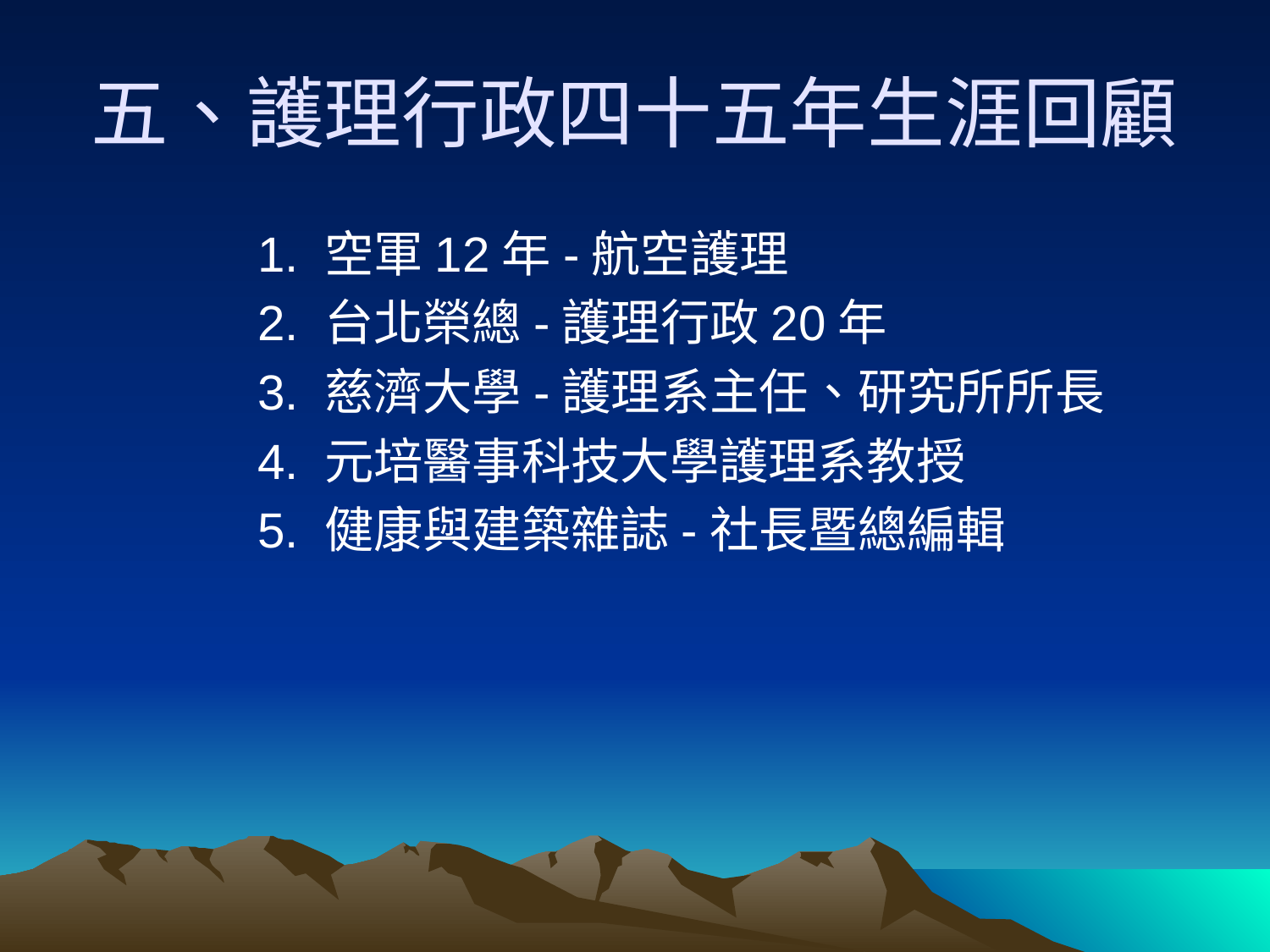

# 五、護理行政四十五年生涯回顧
1. 空軍12年-航空護理
2. 台北榮總-護理行政20年
3. 慈濟大學-護理系主任、研究所所長
4. 元培醫事科技大學護理系教授
5. 健康與建築雜誌-社長暨總編輯